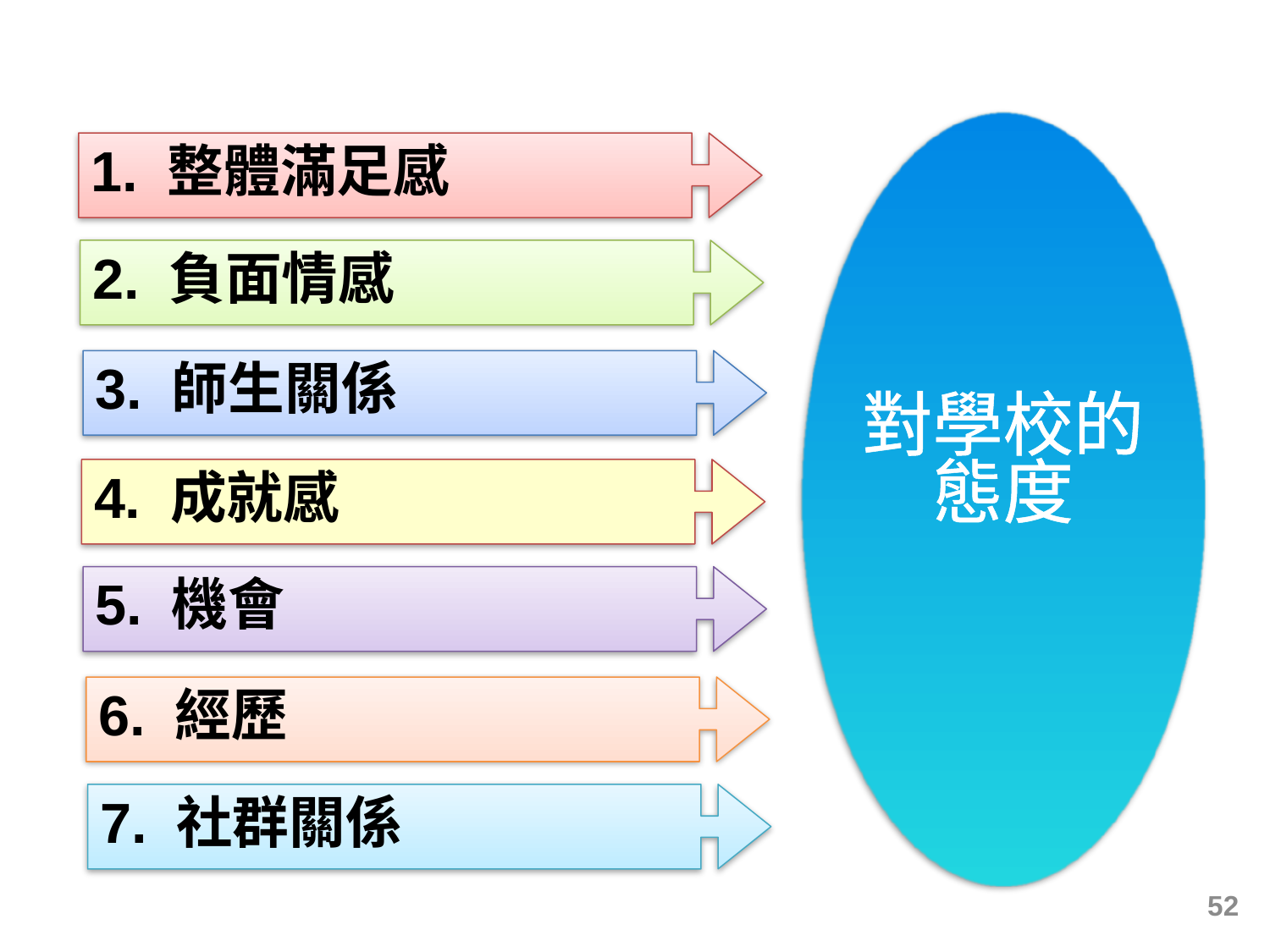

對學校的態度 (學校生活質素) 小學

1. 整體滿足感
2. 負面情感
3. 師生關係
對學校的態度
4. 成就感
5. 機會
6. 經歷
7. 社群關係
52